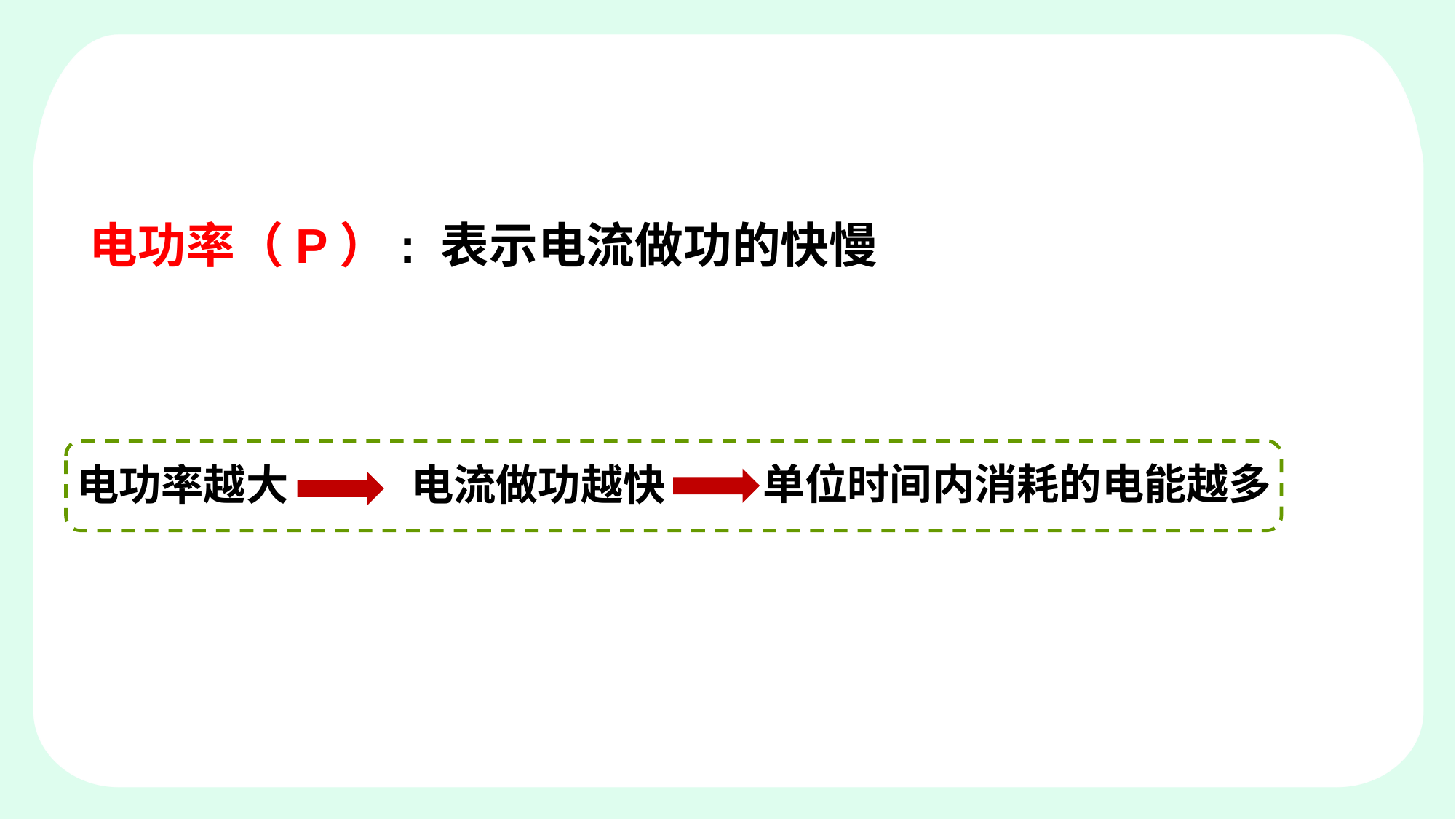

电功率（P）: 表示电流做功的快慢

电功率越大

单位时间内消耗的电能越多
 电流做功越快